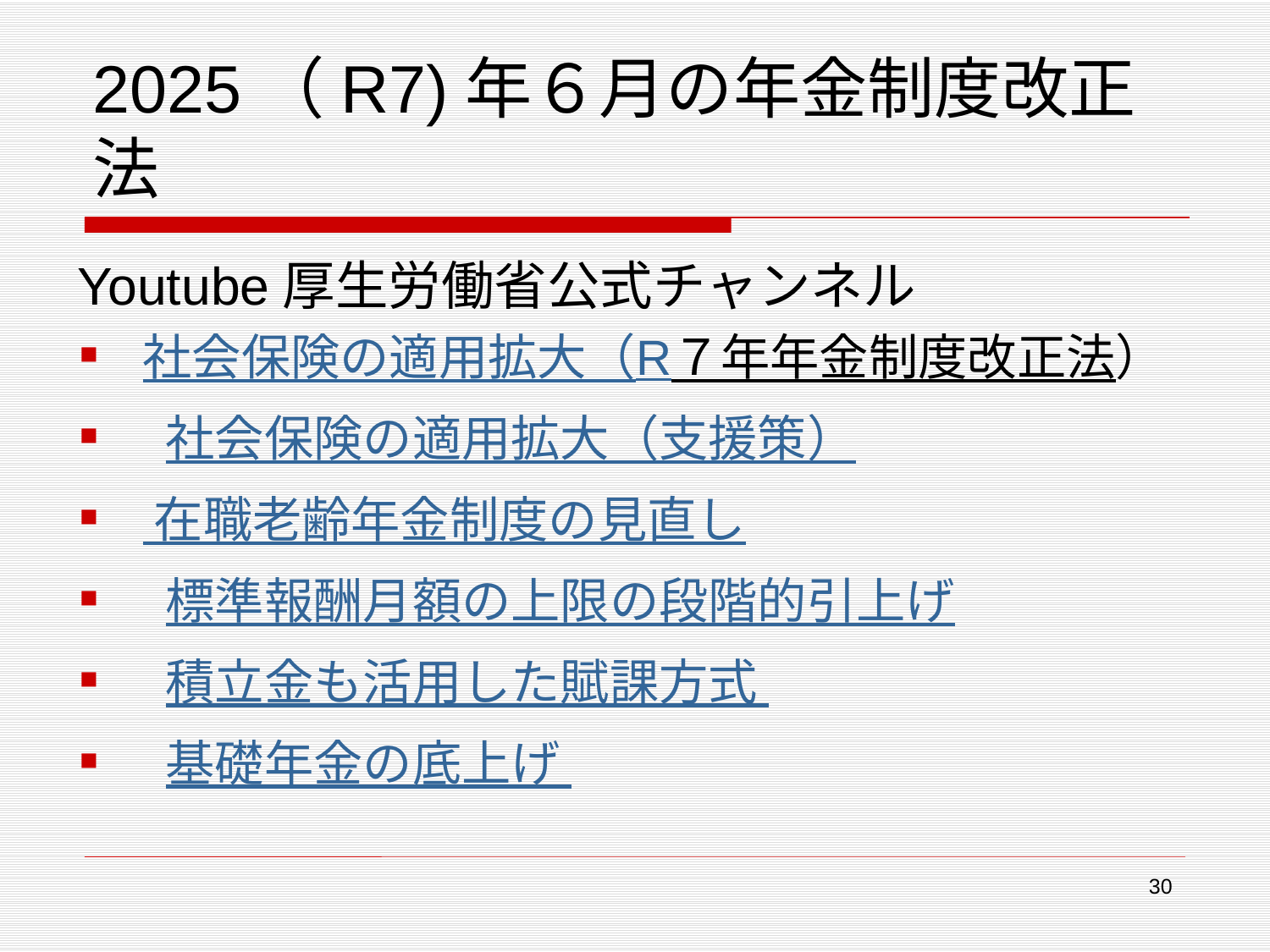

# 2025（R7)年６月の年金制度改正法
Youtube厚生労働省公式チャンネル
社会保険の適用拡大（R７年年金制度改正法）
 社会保険の適用拡大（支援策）
 在職老齢年金制度の見直し
 標準報酬月額の上限の段階的引上げ
 積立金も活用した賦課方式
 基礎年金の底上げ
30